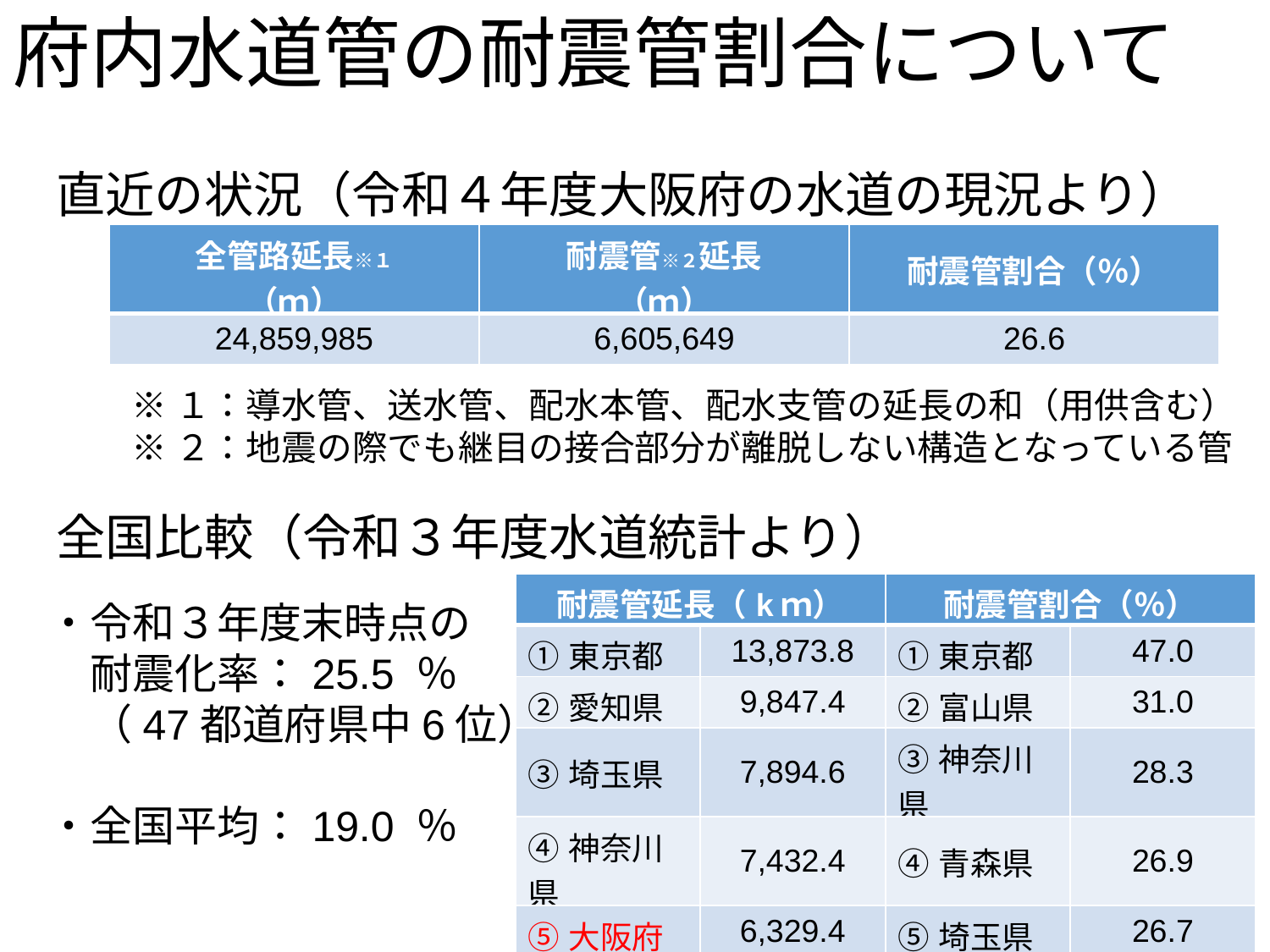

# 府内水道管の耐震管割合について
直近の状況（令和４年度大阪府の水道の現況より）
| 全管路延長※１ （ｍ） | 耐震管※２延長 （ｍ） | 耐震管割合（％） |
| --- | --- | --- |
| 24,859,985 | 6,605,649 | 26.6 |
※１：導水管、送水管、配水本管、配水支管の延長の和（用供含む）
※２：地震の際でも継目の接合部分が離脱しない構造となっている管
全国比較（令和３年度水道統計より）
| 耐震管延長（kｍ） |  | 耐震管割合（％） |  |
| --- | --- | --- | --- |
| ①東京都 | 13,873.8 | ①東京都 | 47.0 |
| ②愛知県 | 9,847.4 | ②富山県 | 31.0 |
| ③埼玉県 | 7,894.6 | ③神奈川県 | 28.3 |
| ④神奈川県 | 7,432.4 | ④青森県 | 26.9 |
| ⑤大阪府 | 6,329.4 | ⑤埼玉県 | 26.7 |
|  |  | ⑥大阪府 | 25.5 |
・令和３年度末時点の
　耐震化率：25.5 ％
　（47都道府県中6位）

・全国平均：19.0 ％